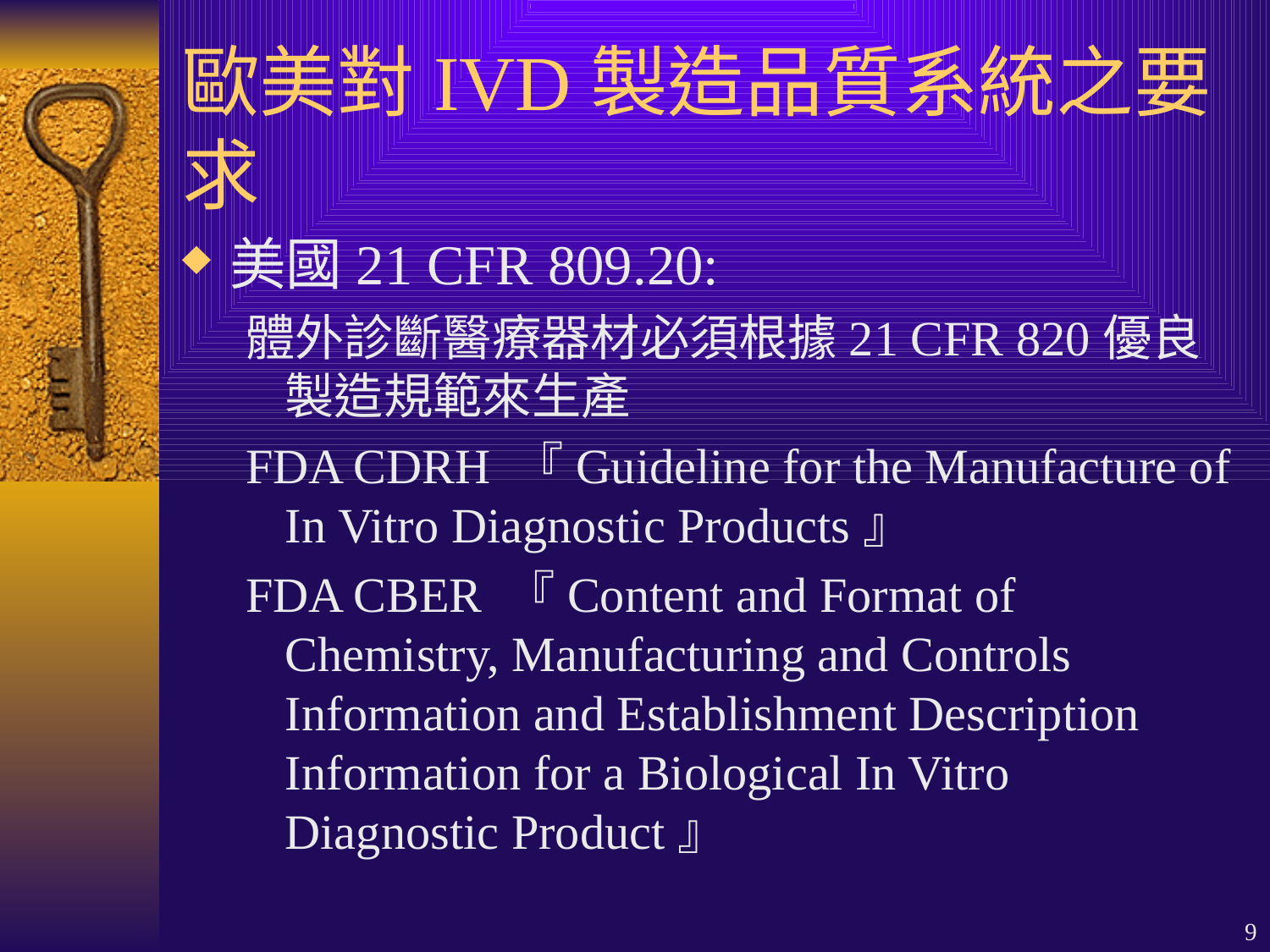

# 歐美對IVD製造品質系統之要求
美國21 CFR 809.20:
體外診斷醫療器材必須根據21 CFR 820優良製造規範來生產
FDA CDRH 『Guideline for the Manufacture of In Vitro Diagnostic Products』
FDA CBER 『Content and Format of Chemistry, Manufacturing and Controls Information and Establishment Description Information for a Biological In Vitro Diagnostic Product』
9